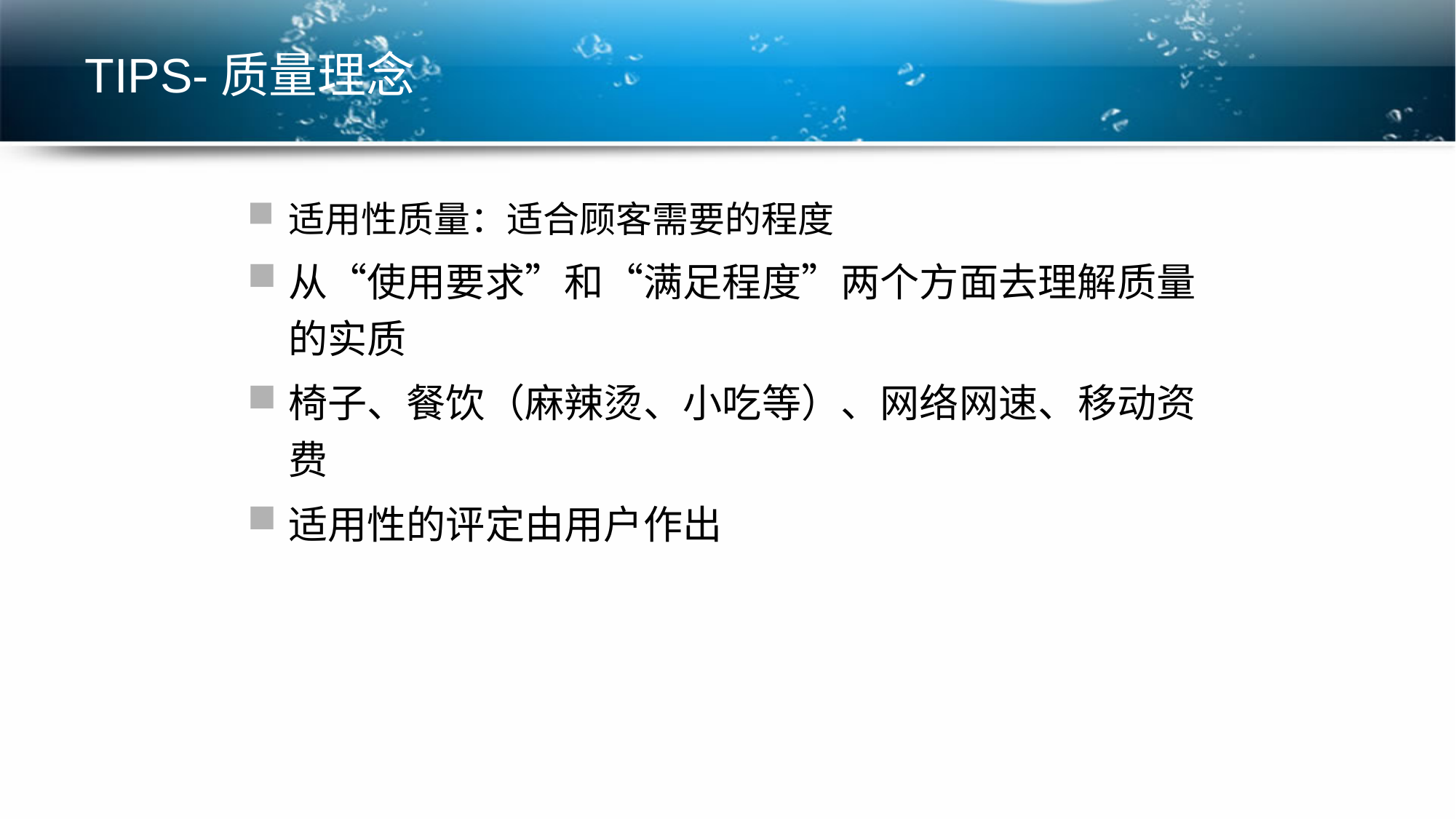

# TIPS-质量理念
适用性质量：适合顾客需要的程度
从“使用要求”和“满足程度”两个方面去理解质量的实质
椅子、餐饮（麻辣烫、小吃等）、网络网速、移动资费
适用性的评定由用户作出